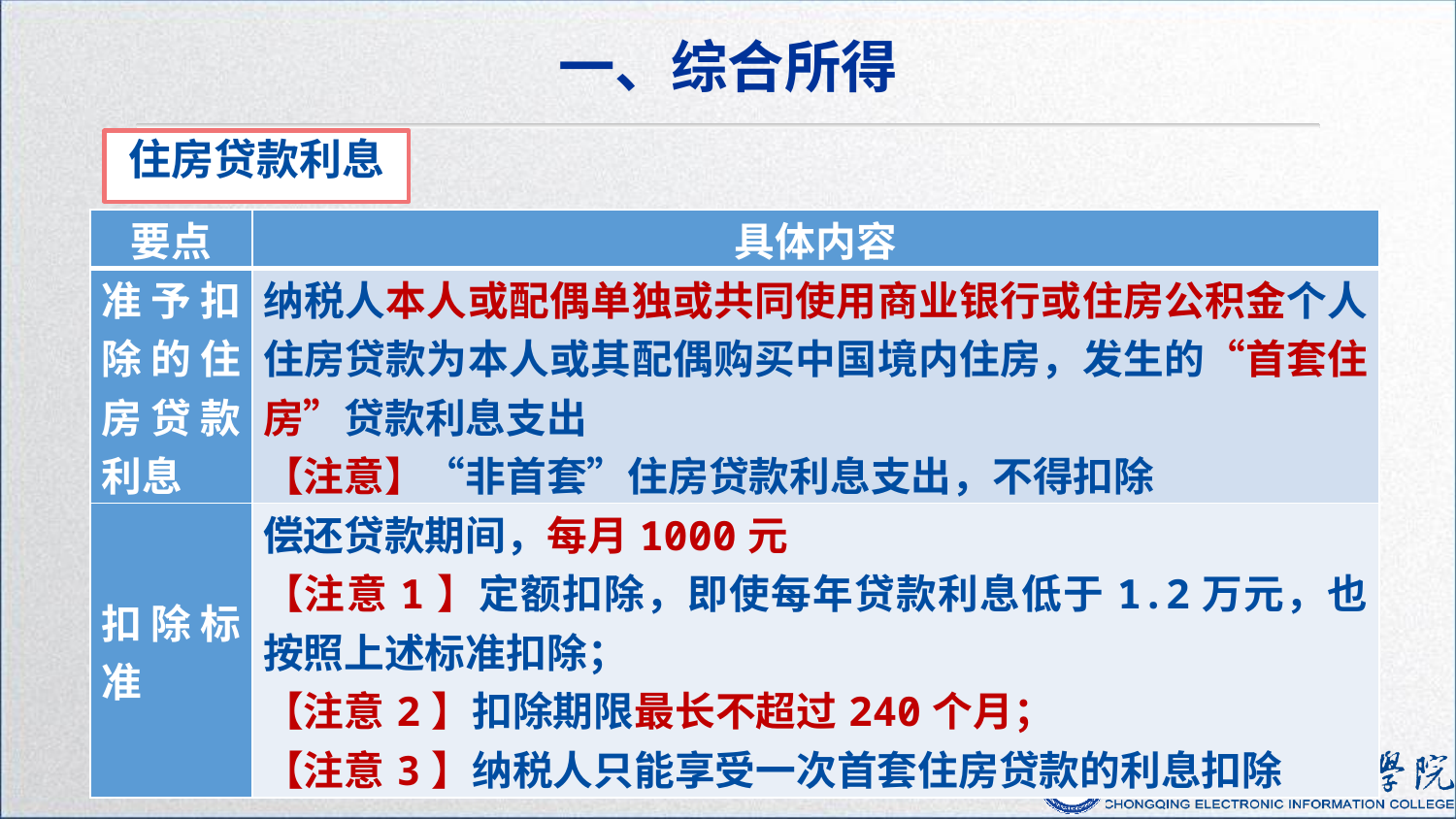

一、综合所得
住房贷款利息
| 要点 | 具体内容 |
| --- | --- |
| 准予扣除的住房贷款利息 | 纳税人本人或配偶单独或共同使用商业银行或住房公积金个人住房贷款为本人或其配偶购买中国境内住房，发生的“首套住房”贷款利息支出 【注意】“非首套”住房贷款利息支出，不得扣除 |
| 扣除标准 | 偿还贷款期间，每月1000元 【注意1】定额扣除，即使每年贷款利息低于1.2万元，也按照上述标准扣除； 【注意2】扣除期限最长不超过240个月； 【注意3】纳税人只能享受一次首套住房贷款的利息扣除 |
90